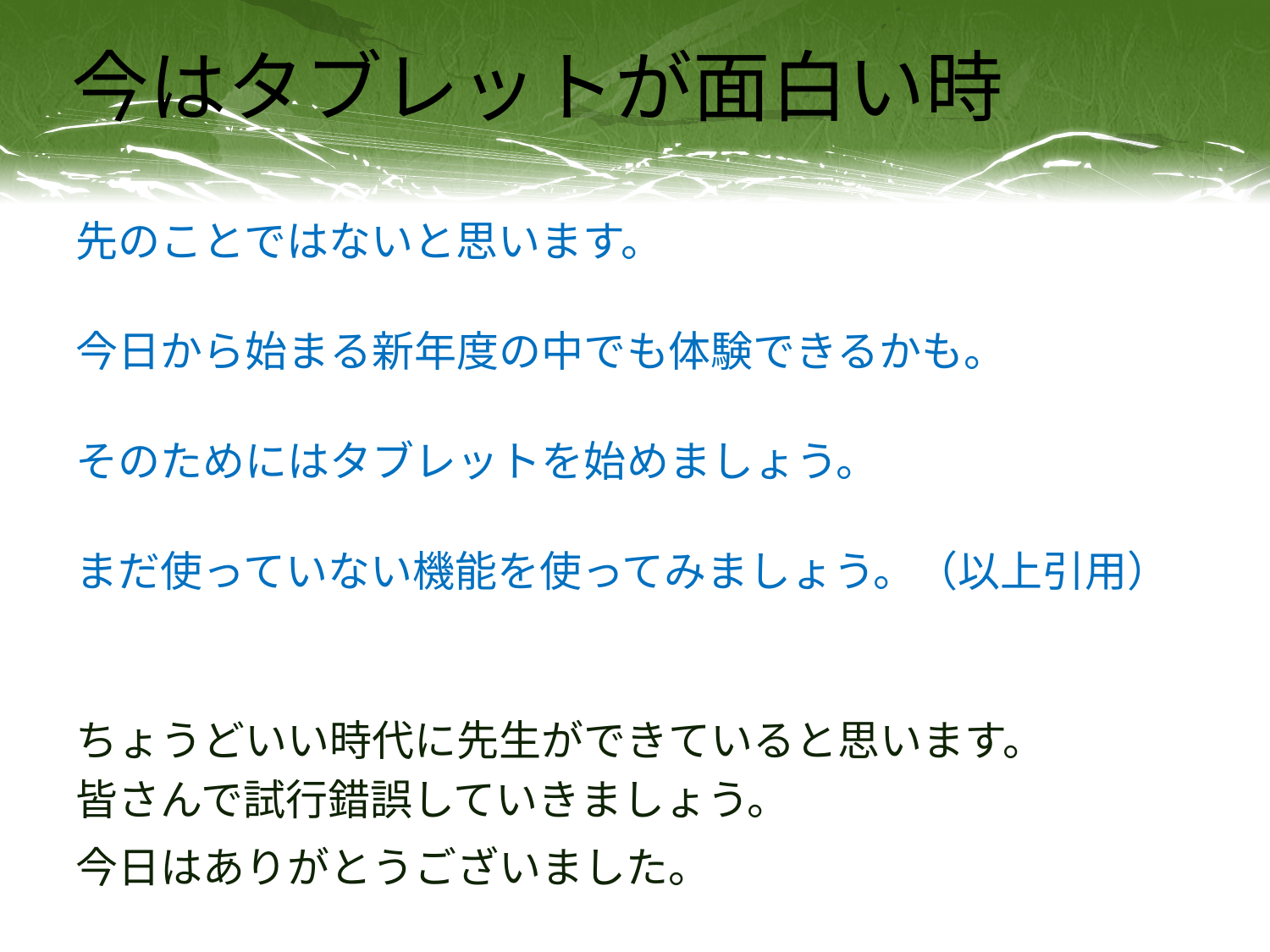

# 今はタブレットが面白い時
先のことではないと思います。
今日から始まる新年度の中でも体験できるかも。
そのためにはタブレットを始めましょう。
まだ使っていない機能を使ってみましょう。（以上引用）

ちょうどいい時代に先生ができていると思います。
皆さんで試行錯誤していきましょう。
今日はありがとうございました。